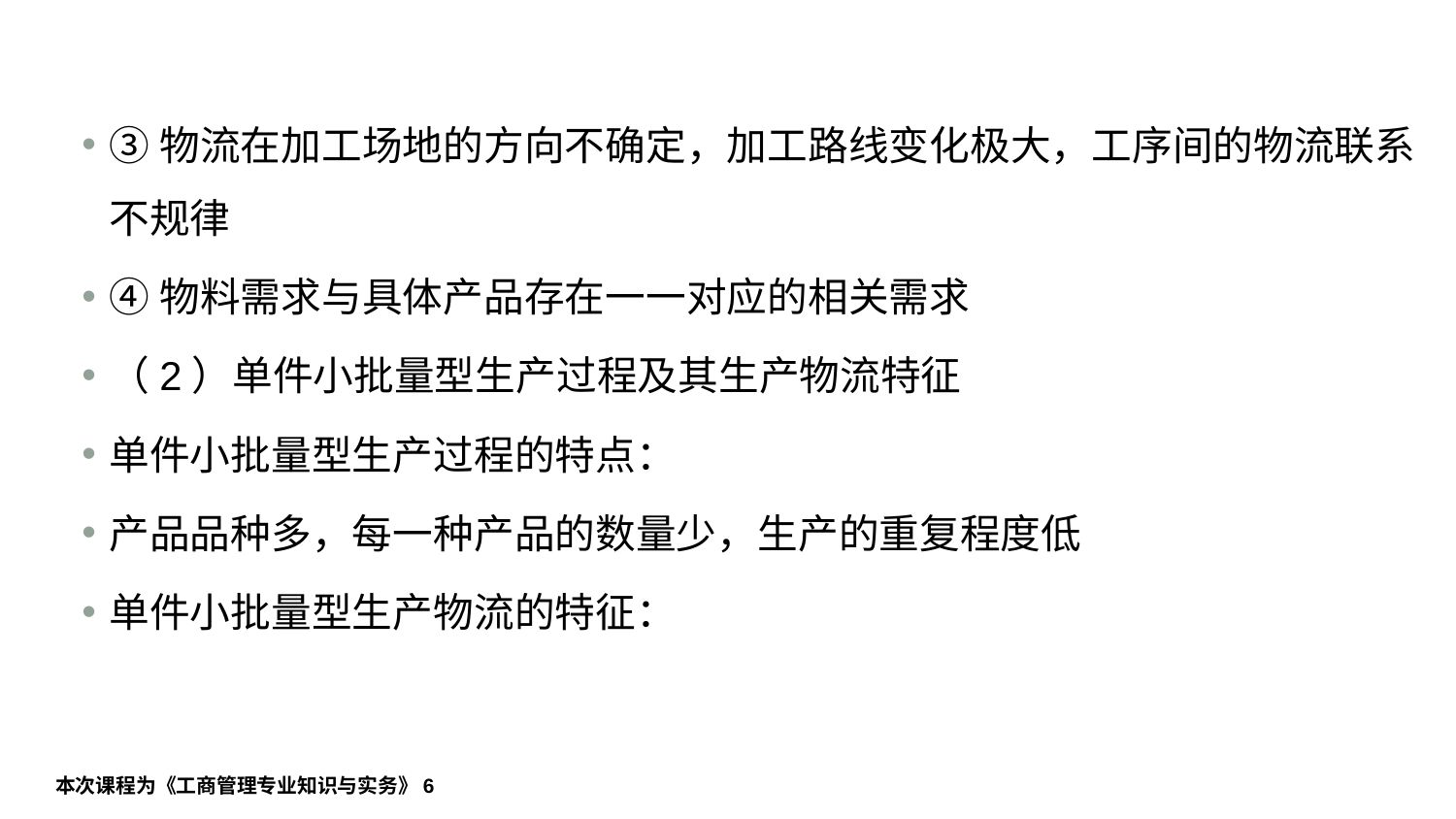

#
③物流在加工场地的方向不确定，加工路线变化极大，工序间的物流联系不规律
④物料需求与具体产品存在一一对应的相关需求
（2）单件小批量型生产过程及其生产物流特征
单件小批量型生产过程的特点：
产品品种多，每一种产品的数量少，生产的重复程度低
单件小批量型生产物流的特征：